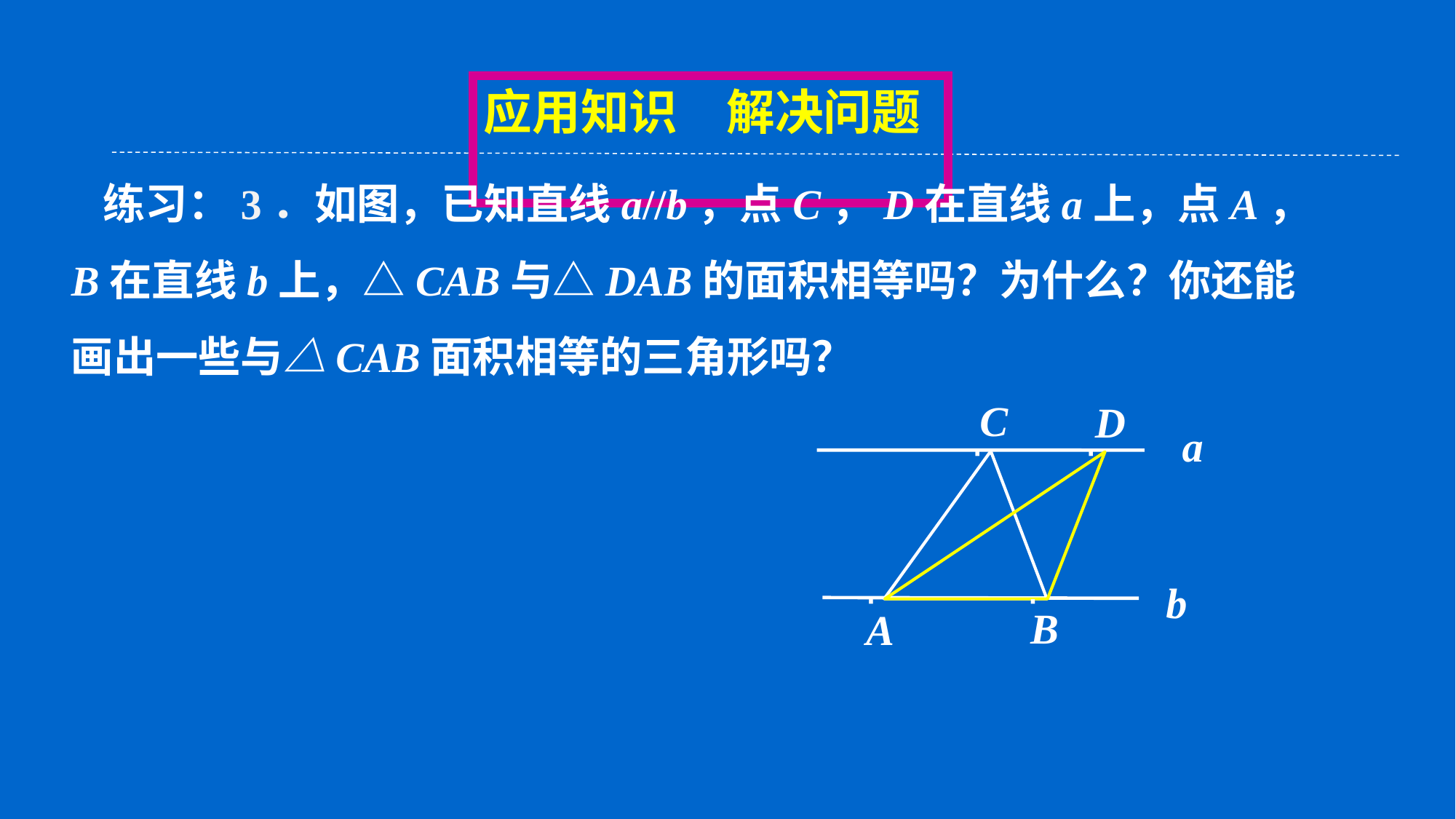

应用知识　解决问题
练习：3．如图，已知直线a//b，点C，D在直线a上，点A，B在直线b上，△CAB与△DAB的面积相等吗？为什么？你还能画出一些与△CAB面积相等的三角形吗？
C
·
D
·
a
b

·
B
·
A